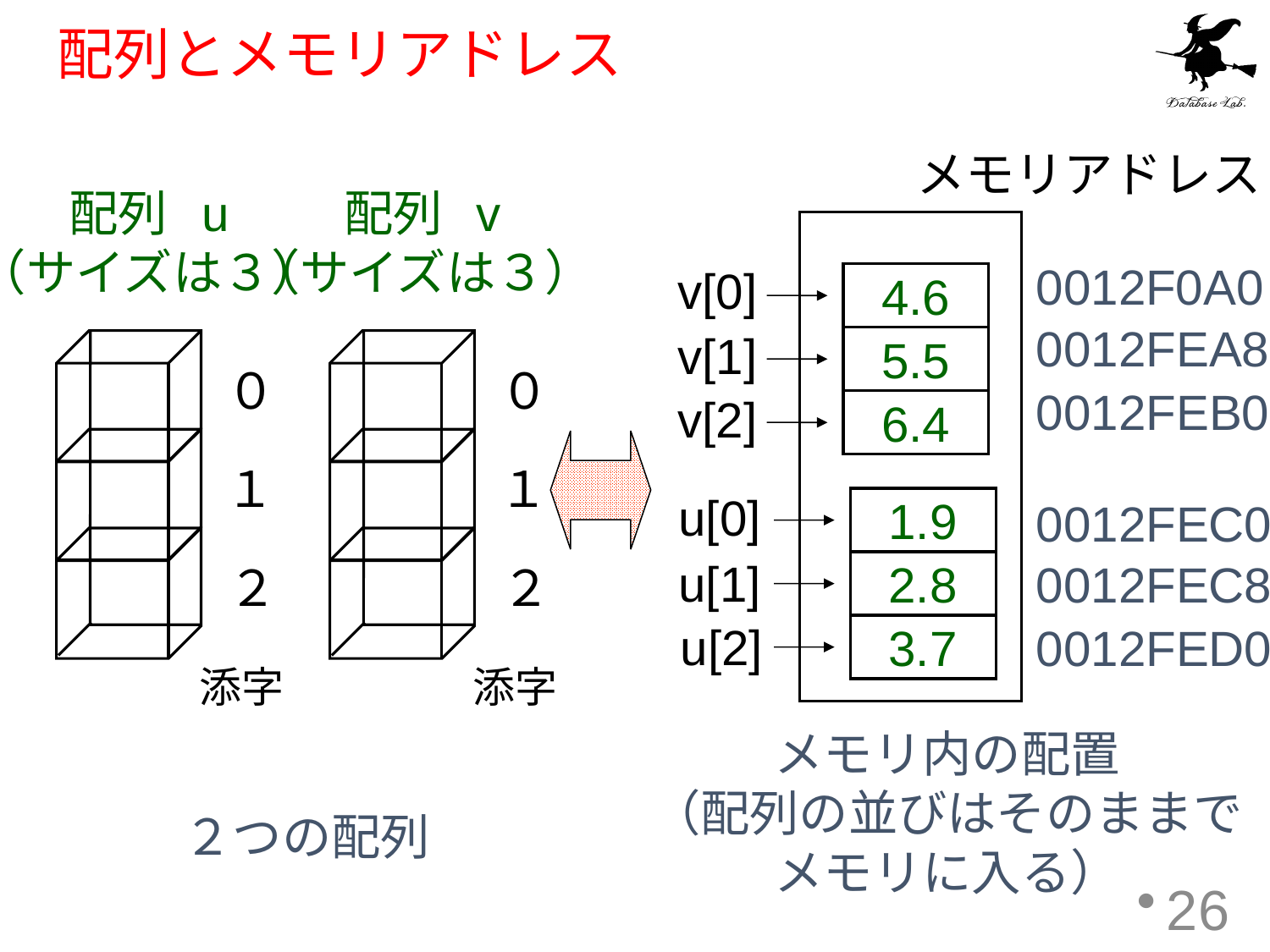

# 配列とメモリアドレス
メモリアドレス
配列  u
（サイズは３）
配列  v
（サイズは３）

0012F0A0
0012FEA8
0012FEB0
0012FEC0
0012FEC8
0012FED0
v[0]
4.6

v[1]
5.5

０
０

v[2]
6.4

１
１
u[0]
1.9

u[1]
２
２
2.8

u[2]
3.7

添字
添字
メモリ内の配置
（配列の並びはそのままで
メモリに入る）
２つの配列
26